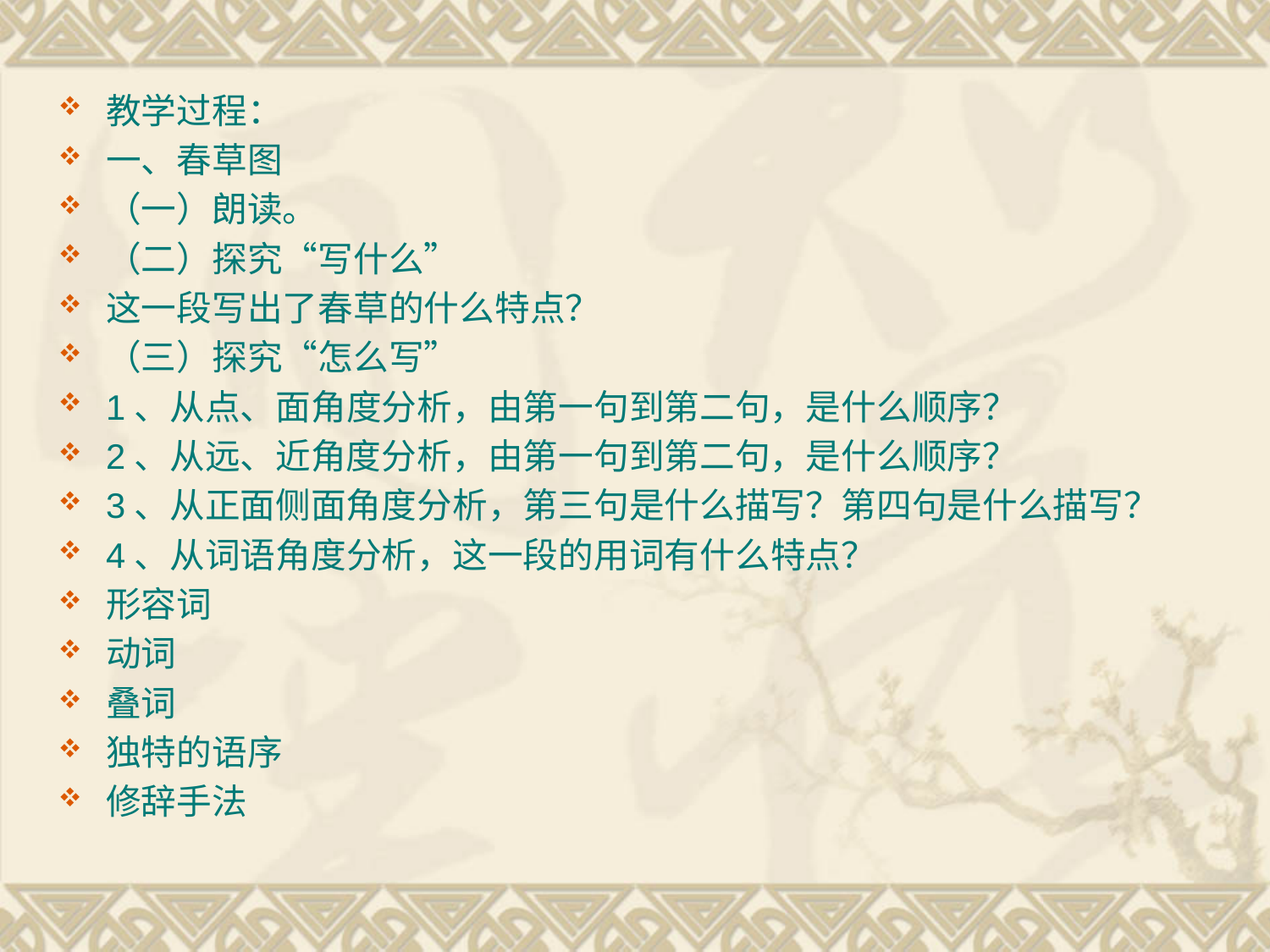

教学过程：
一、春草图
（一）朗读。
（二）探究“写什么”
这一段写出了春草的什么特点？
（三）探究“怎么写”
1、从点、面角度分析，由第一句到第二句，是什么顺序？
2、从远、近角度分析，由第一句到第二句，是什么顺序？
3、从正面侧面角度分析，第三句是什么描写？第四句是什么描写？
4、从词语角度分析，这一段的用词有什么特点？
形容词
动词
叠词
独特的语序
修辞手法